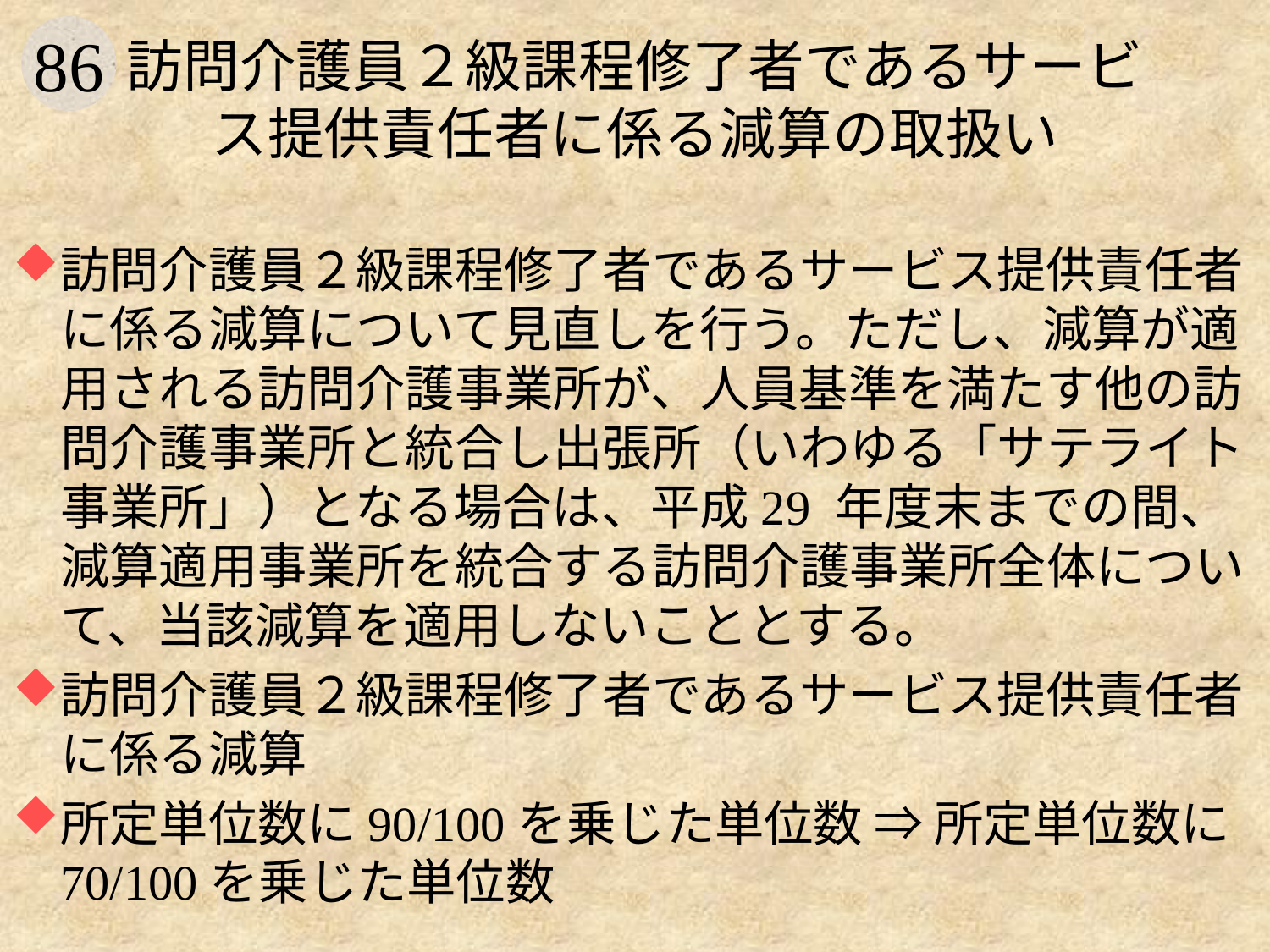

# 訪問介護員２級課程修了者であるサービス提供責任者に係る減算の取扱い
訪問介護員２級課程修了者であるサービス提供責任者に係る減算について見直しを行う。ただし、減算が適用される訪問介護事業所が、人員基準を満たす他の訪問介護事業所と統合し出張所（いわゆる「サテライト事業所」）となる場合は、平成29 年度末までの間、減算適用事業所を統合する訪問介護事業所全体について、当該減算を適用しないこととする。
訪問介護員２級課程修了者であるサービス提供責任者に係る減算
所定単位数に90/100を乗じた単位数 ⇒ 所定単位数に70/100を乗じた単位数